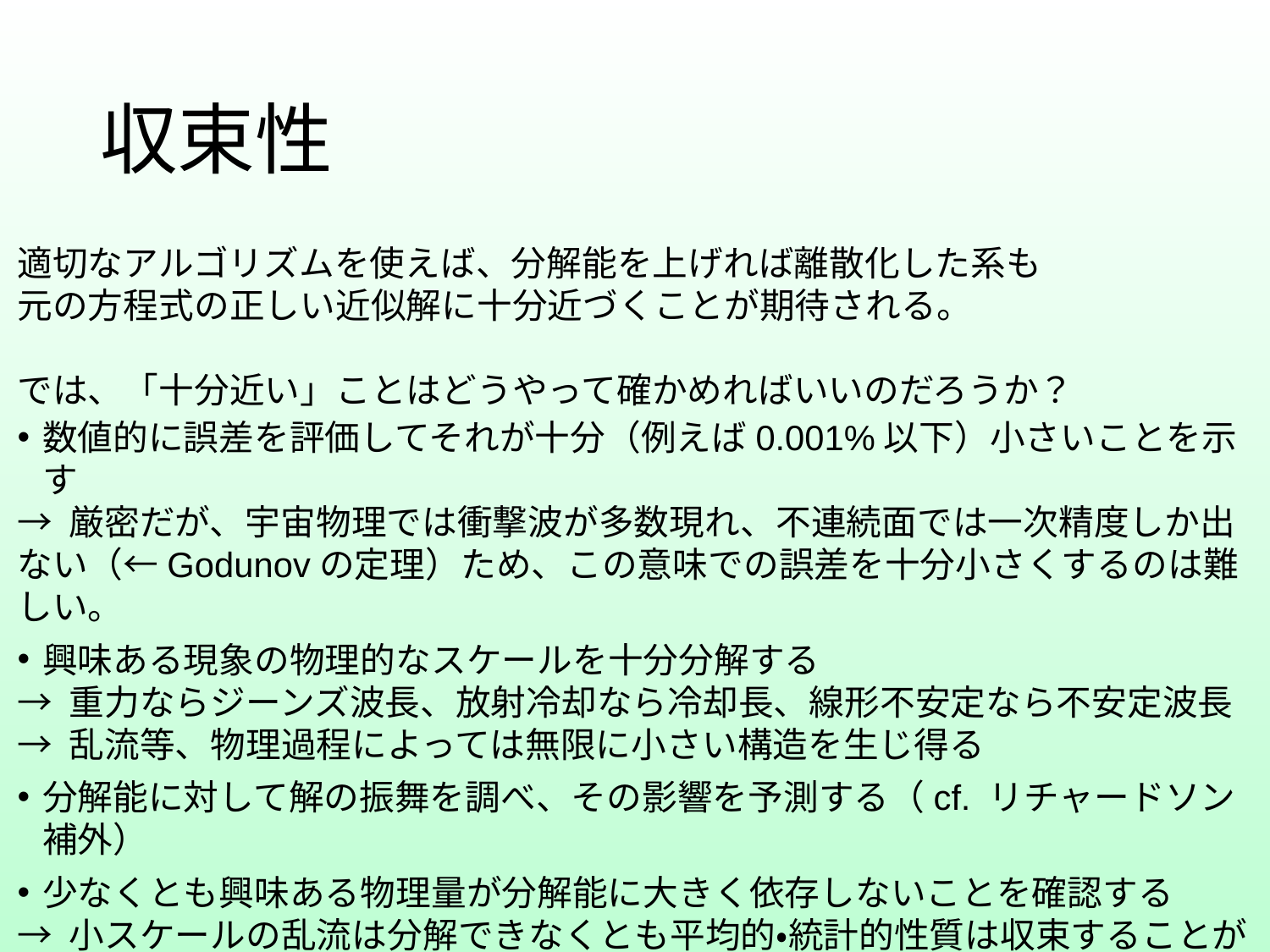

# 収束性
適切なアルゴリズムを使えば、分解能を上げれば離散化した系も
元の方程式の正しい近似解に十分近づくことが期待される。

では、「十分近い」ことはどうやって確かめればいいのだろうか？
数値的に誤差を評価してそれが十分（例えば0.001%以下）小さいことを示す
→ 厳密だが、宇宙物理では衝撃波が多数現れ、不連続面では一次精度しか出ない（←Godunovの定理）ため、この意味での誤差を十分小さくするのは難しい。
興味ある現象の物理的なスケールを十分分解する
→ 重力ならジーンズ波長、放射冷却なら冷却長、線形不安定なら不安定波長
→ 乱流等、物理過程によっては無限に小さい構造を生じ得る
分解能に対して解の振舞を調べ、その影響を予測する（cf. リチャードソン補外）
少なくとも興味ある物理量が分解能に大きく依存しないことを確認する
→ 小スケールの乱流は分解できなくとも平均的・統計的性質は収束することがある
→ 小さい構造を全て分解することが系の理解に必要とは限らない
⇒ 良いシミュレーションには対象の深い物理的理解が不可欠。